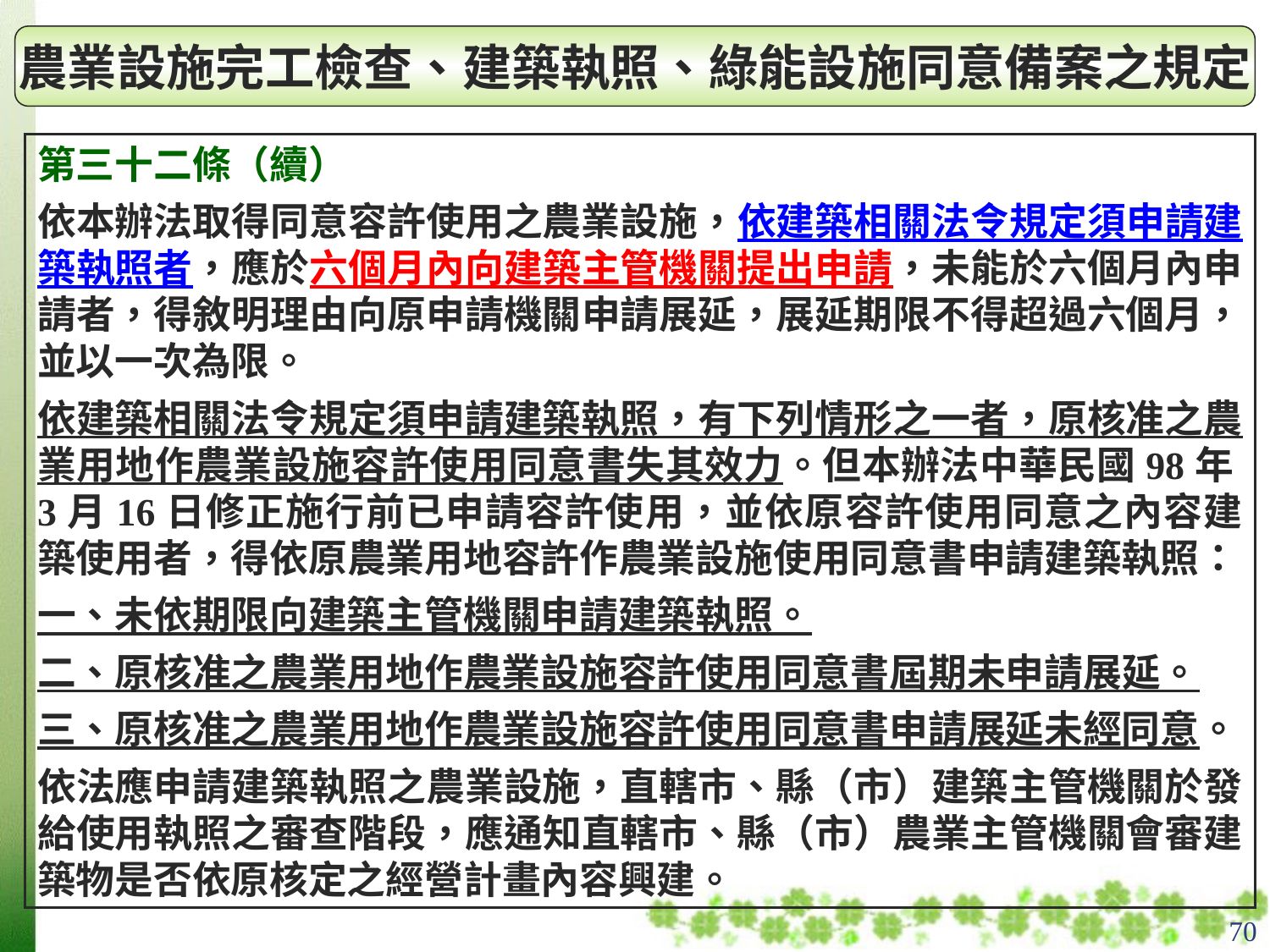

農業設施完工檢查、建築執照、綠能設施同意備案之規定
第三十二條（續）
依本辦法取得同意容許使用之農業設施，依建築相關法令規定須申請建築執照者，應於六個月內向建築主管機關提出申請，未能於六個月內申請者，得敘明理由向原申請機關申請展延，展延期限不得超過六個月，並以一次為限。
依建築相關法令規定須申請建築執照，有下列情形之一者，原核准之農業用地作農業設施容許使用同意書失其效力。但本辦法中華民國98年3月16日修正施行前已申請容許使用，並依原容許使用同意之內容建築使用者，得依原農業用地容許作農業設施使用同意書申請建築執照：
一、未依期限向建築主管機關申請建築執照。
二、原核准之農業用地作農業設施容許使用同意書屆期未申請展延。
三、原核准之農業用地作農業設施容許使用同意書申請展延未經同意。
依法應申請建築執照之農業設施，直轄市、縣（市）建築主管機關於發給使用執照之審查階段，應通知直轄市、縣（市）農業主管機關會審建築物是否依原核定之經營計畫內容興建。
70